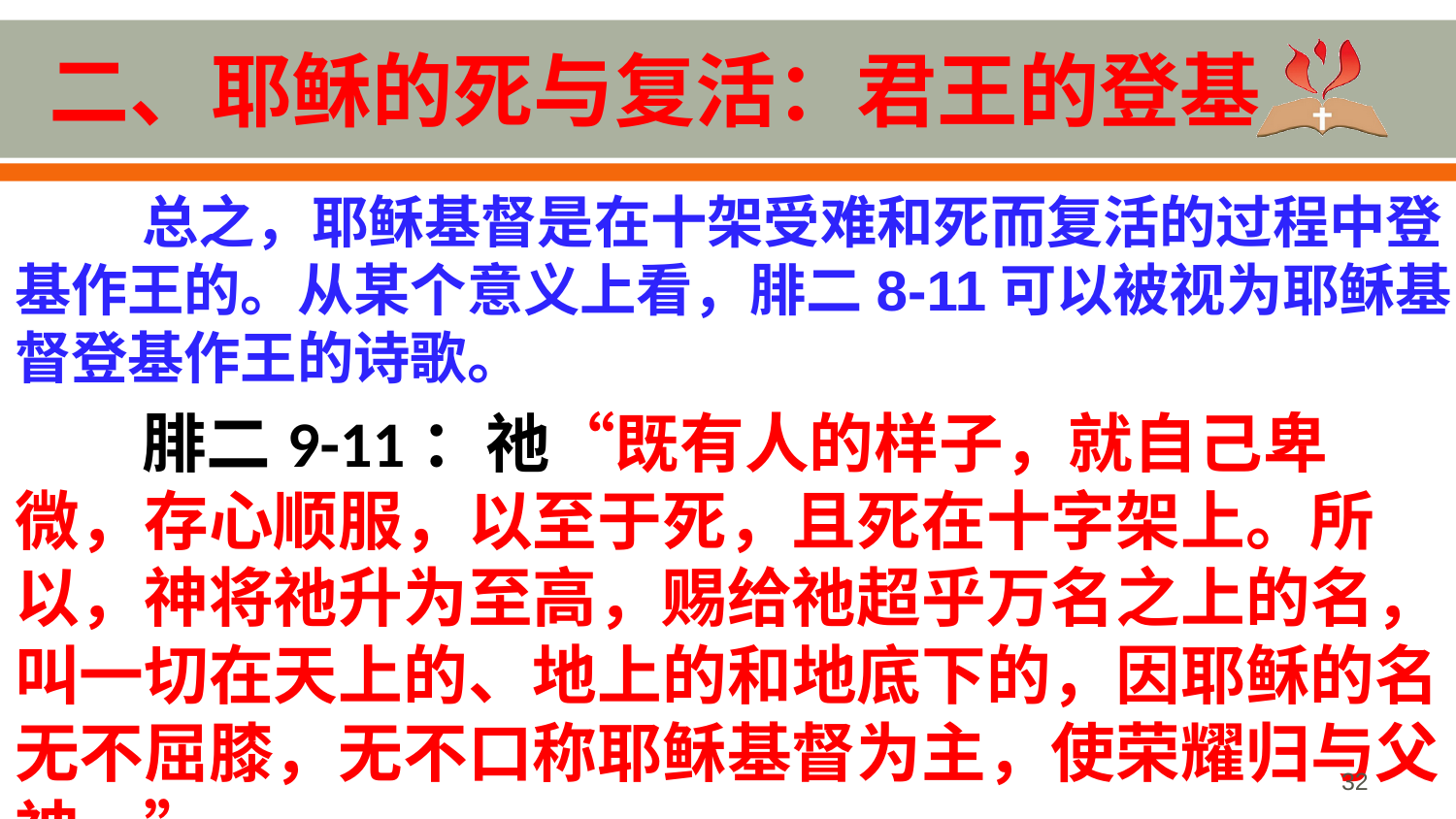

# 二、耶稣的死与复活：君王的登基
总之，耶稣基督是在十架受难和死而复活的过程中登基作王的。从某个意义上看，腓二8-11可以被视为耶稣基督登基作王的诗歌。
腓二9-11：祂“既有人的样子，就自己卑微，存心顺服，以至于死，且死在十字架上。所以，神将祂升为至高，赐给祂超乎万名之上的名，叫一切在天上的、地上的和地底下的，因耶稣的名无不屈膝，无不口称耶稣基督为主，使荣耀归与父神。”

32